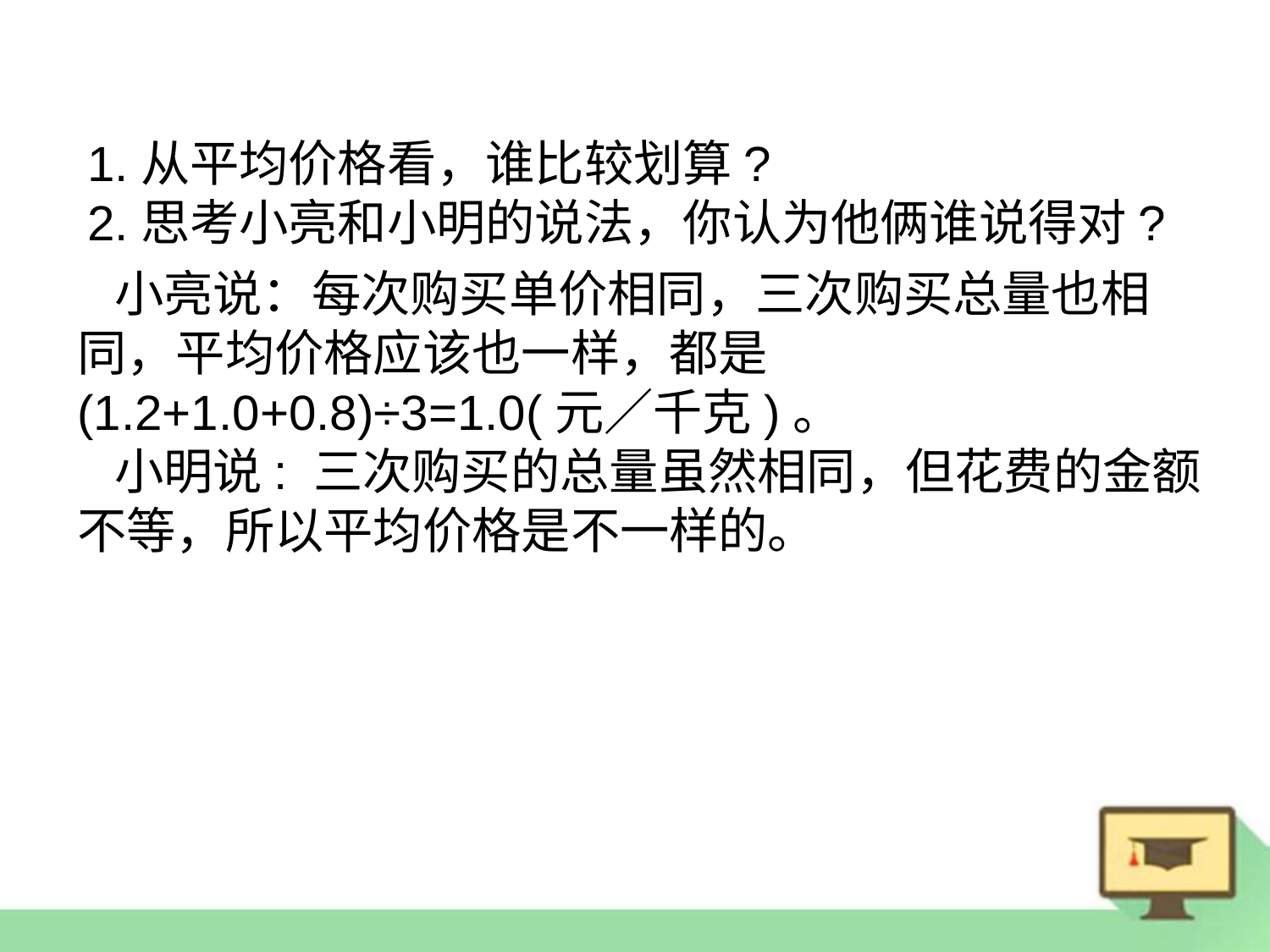

1.从平均价格看，谁比较划算?
2.思考小亮和小明的说法，你认为他俩谁说得对?
小亮说：每次购买单价相同，三次购买总量也相同，平均价格应该也一样，都是(1.2+1.0+0.8)÷3=1.0(元／千克)。
小明说: 三次购买的总量虽然相同，但花费的金额不等，所以平均价格是不一样的。